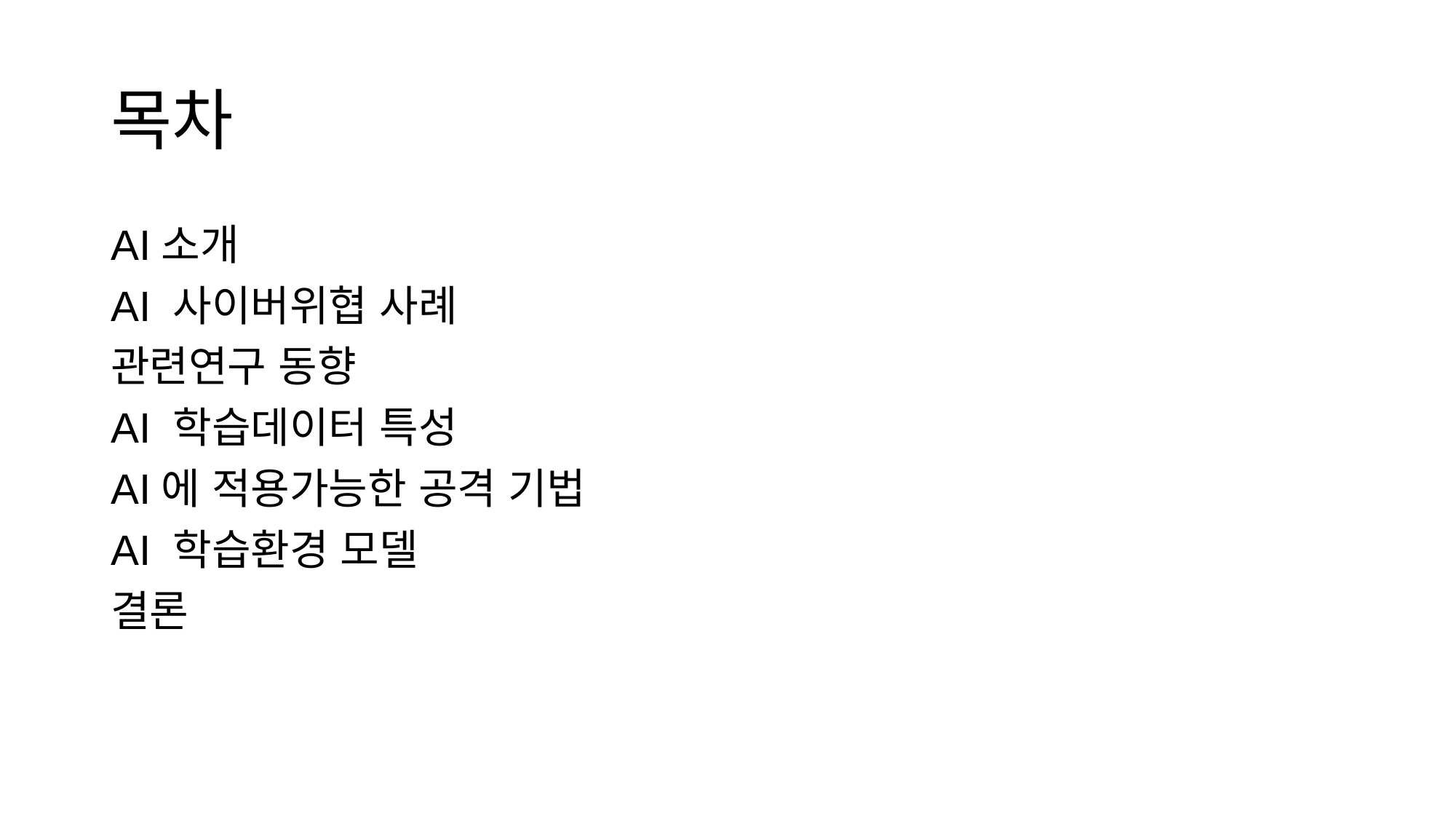

# 목차
AI소개
AI 사이버위협 사례
관련연구 동향
AI 학습데이터 특성
AI에 적용가능한 공격 기법
AI 학습환경 모델
결론